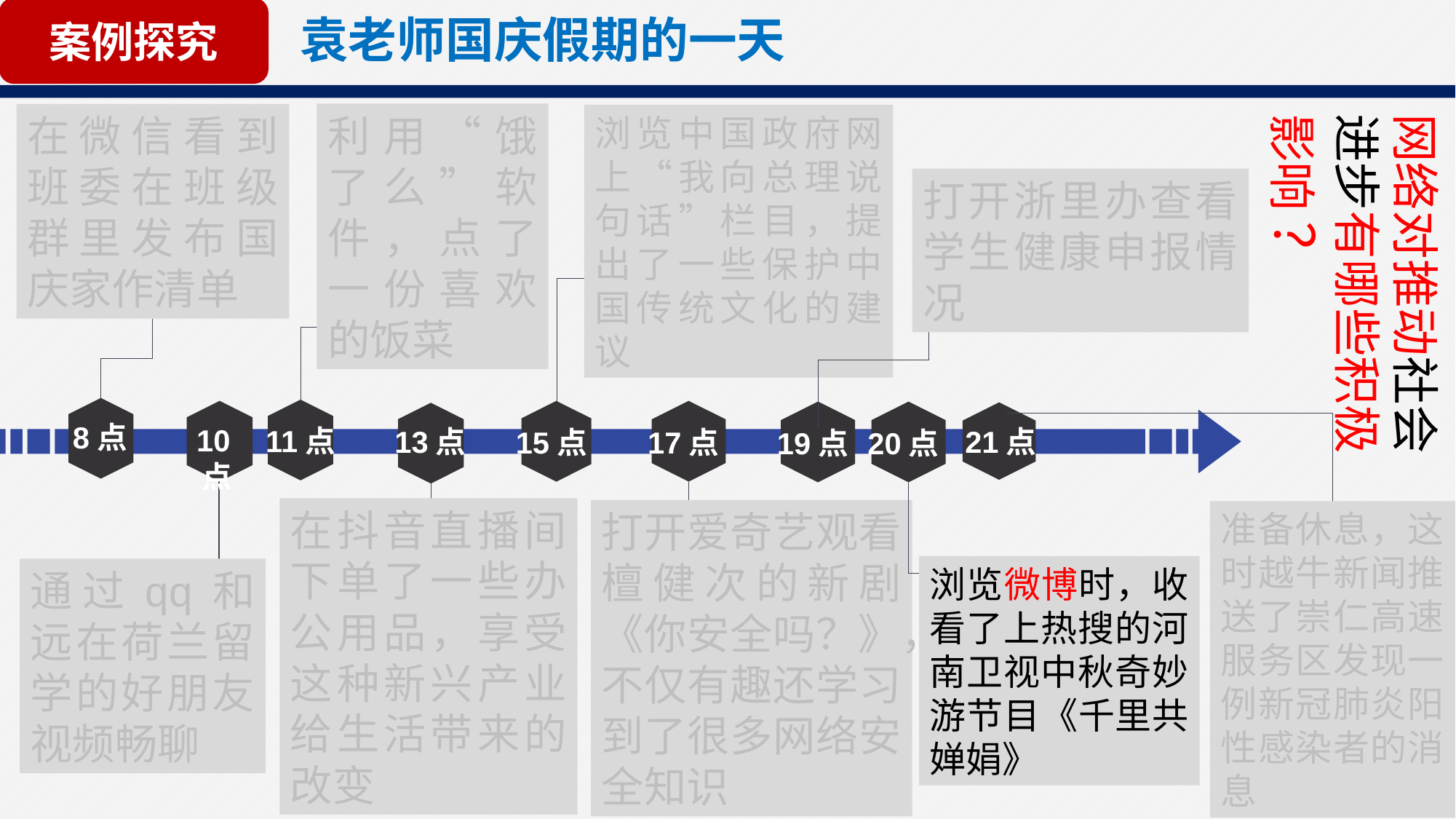

案例探究
袁老师国庆假期的一天

网络对推动社会进步有哪些积极影响 ？
利用“饿了么”软件，点了一份喜欢的饭菜
在微信看到班委在班级群里发布国庆家作清单
浏览中国政府网上“我向总理说句话”栏目，提出了一些保护中国传统文化的建议
打开浙里办查看学生健康申报情况

8点

11点

10点

17点

15点

19点

20点

21点

13点

在抖音直播间下单了一些办公用品，享受这种新兴产业给生活带来的改变
打开爱奇艺观看檀健次的新剧《你安全吗？》，不仅有趣还学习到了很多网络安全知识
准备休息，这时越牛新闻推送了崇仁高速服务区发现一例新冠肺炎阳性感染者的消息
浏览微博时，收看了上热搜的河南卫视中秋奇妙游节目《千里共婵娟》
通过qq和远在荷兰留学的好朋友视频畅聊